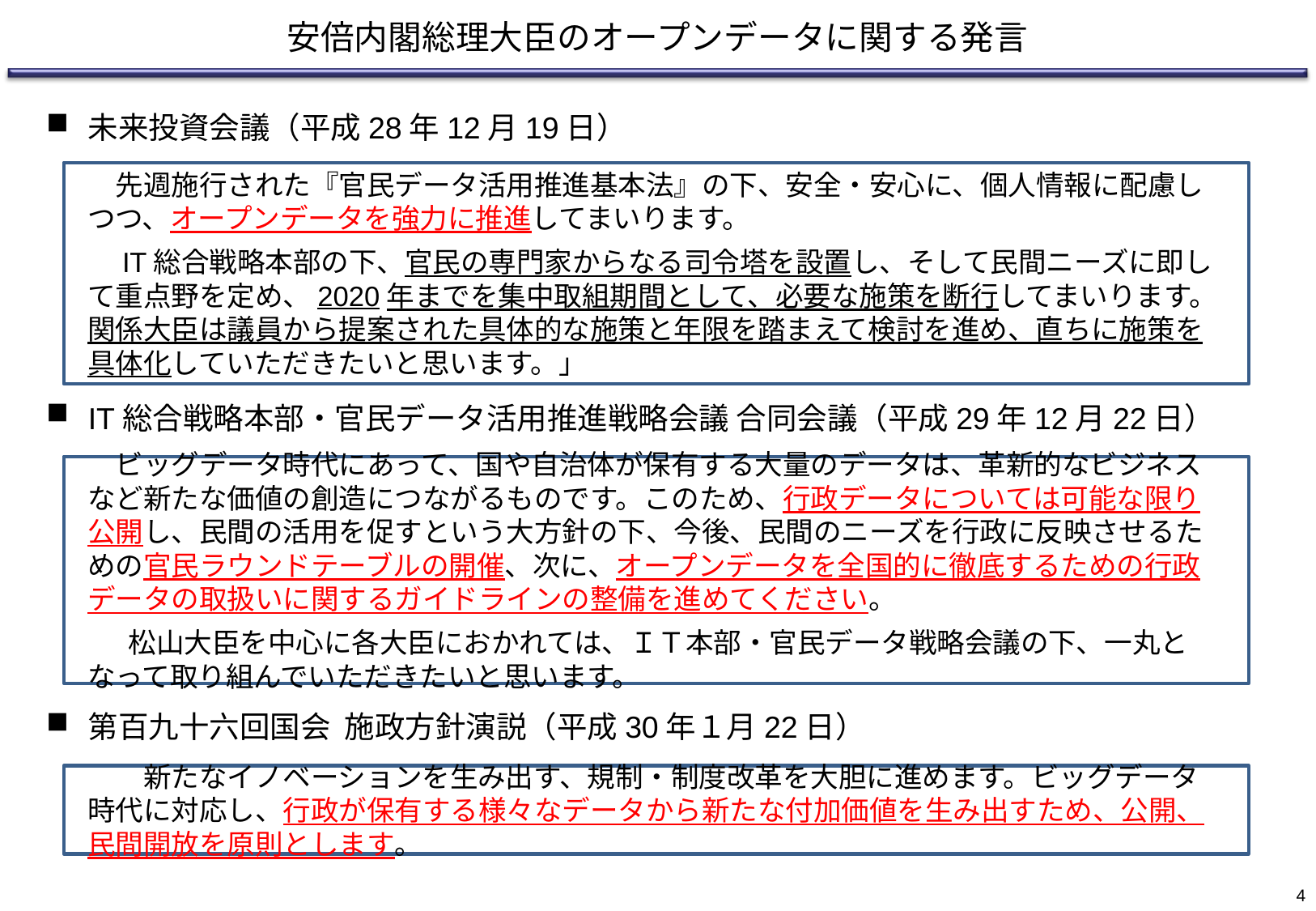

安倍内閣総理大臣のオープンデータに関する発言
未来投資会議（平成28年12月19日）
　先週施行された『官民データ活用推進基本法』の下、安全・安心に、個人情報に配慮しつつ、オープンデータを強力に推進してまいります。
　IT総合戦略本部の下、官民の専門家からなる司令塔を設置し、そして民間ニーズに即して重点野を定め、2020年までを集中取組期間として、必要な施策を断行してまいります。関係大臣は議員から提案された具体的な施策と年限を踏まえて検討を進め、直ちに施策を具体化していただきたいと思います。」
IT総合戦略本部・官民データ活用推進戦略会議 合同会議（平成29年12月22日）
　ビッグデータ時代にあって、国や自治体が保有する大量のデータは、革新的なビジネスなど新たな価値の創造につながるものです。このため、行政データについては可能な限り公開し、民間の活用を促すという大方針の下、今後、民間のニーズを行政に反映させるための官民ラウンドテーブルの開催、次に、オープンデータを全国的に徹底するための行政データの取扱いに関するガイドラインの整備を進めてください。
 　松山大臣を中心に各大臣におかれては、ＩＴ本部・官民データ戦略会議の下、一丸となって取り組んでいただきたいと思います。
第百九十六回国会  施政方針演説（平成30年１月22日）
　　新たなイノベーションを生み出す、規制・制度改革を大胆に進めます。ビッグデータ時代に対応し、行政が保有する様々なデータから新たな付加価値を生み出すため、公開、民間開放を原則とします。
4